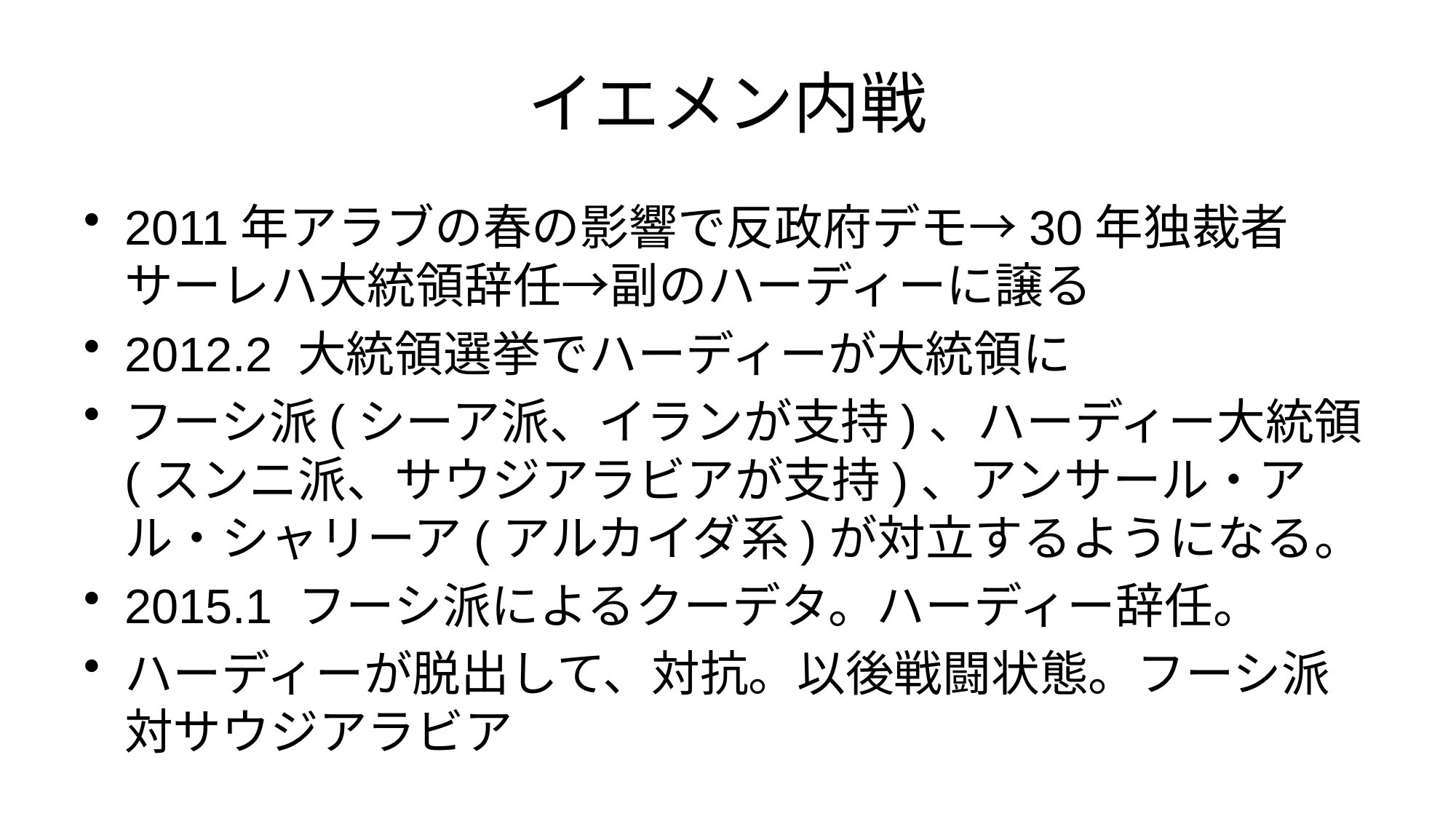

# イエメン内戦
2011年アラブの春の影響で反政府デモ→30年独裁者サーレハ大統領辞任→副のハーディーに譲る
2012.2 大統領選挙でハーディーが大統領に
フーシ派(シーア派、イランが支持)、ハーディー大統領(スンニ派、サウジアラビアが支持)、アンサール・アル・シャリーア(アルカイダ系)が対立するようになる。
2015.1 フーシ派によるクーデタ。ハーディー辞任。
ハーディーが脱出して、対抗。以後戦闘状態。フーシ派対サウジアラビア